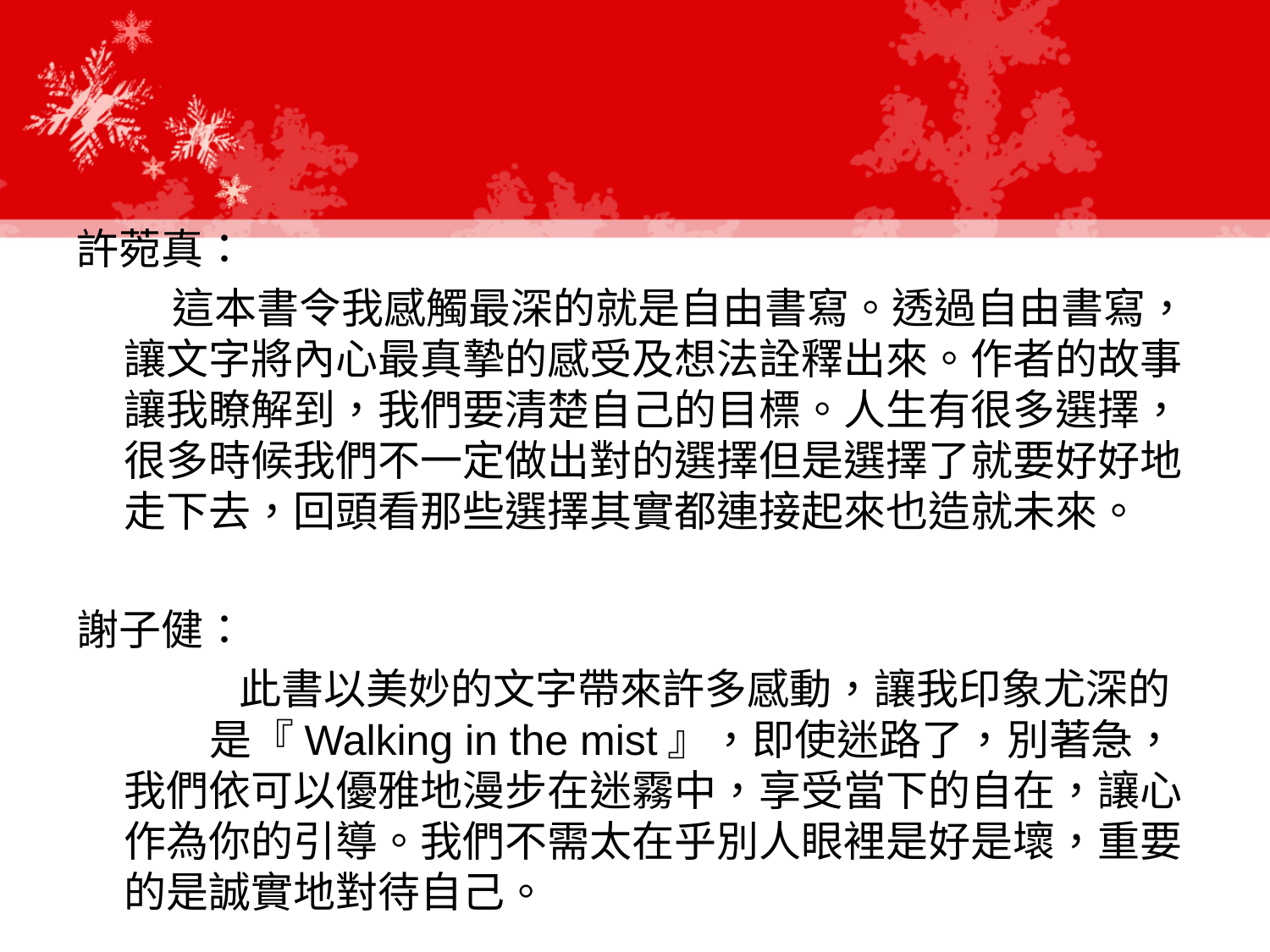

#
許菀真：
         這本書令我感觸最深的就是自由書寫。透過自由書寫，讓文字將內心最真摯的感受及想法詮釋出來。作者的故事讓我瞭解到，我們要清楚自己的目標。人生有很多選擇，很多時候我們不一定做出對的選擇但是選擇了就要好好地走下去，回頭看那些選擇其實都連接起來也造就未來。

謝子健：
                此書以美妙的文字帶來許多感動，讓我印象尤深的            是『Walking in the mist』，即使迷路了，別著急，我們依可以優雅地漫步在迷霧中，享受當下的自在，讓心作為你的引導。我們不需太在乎別人眼裡是好是壞，重要的是誠實地對待自己。